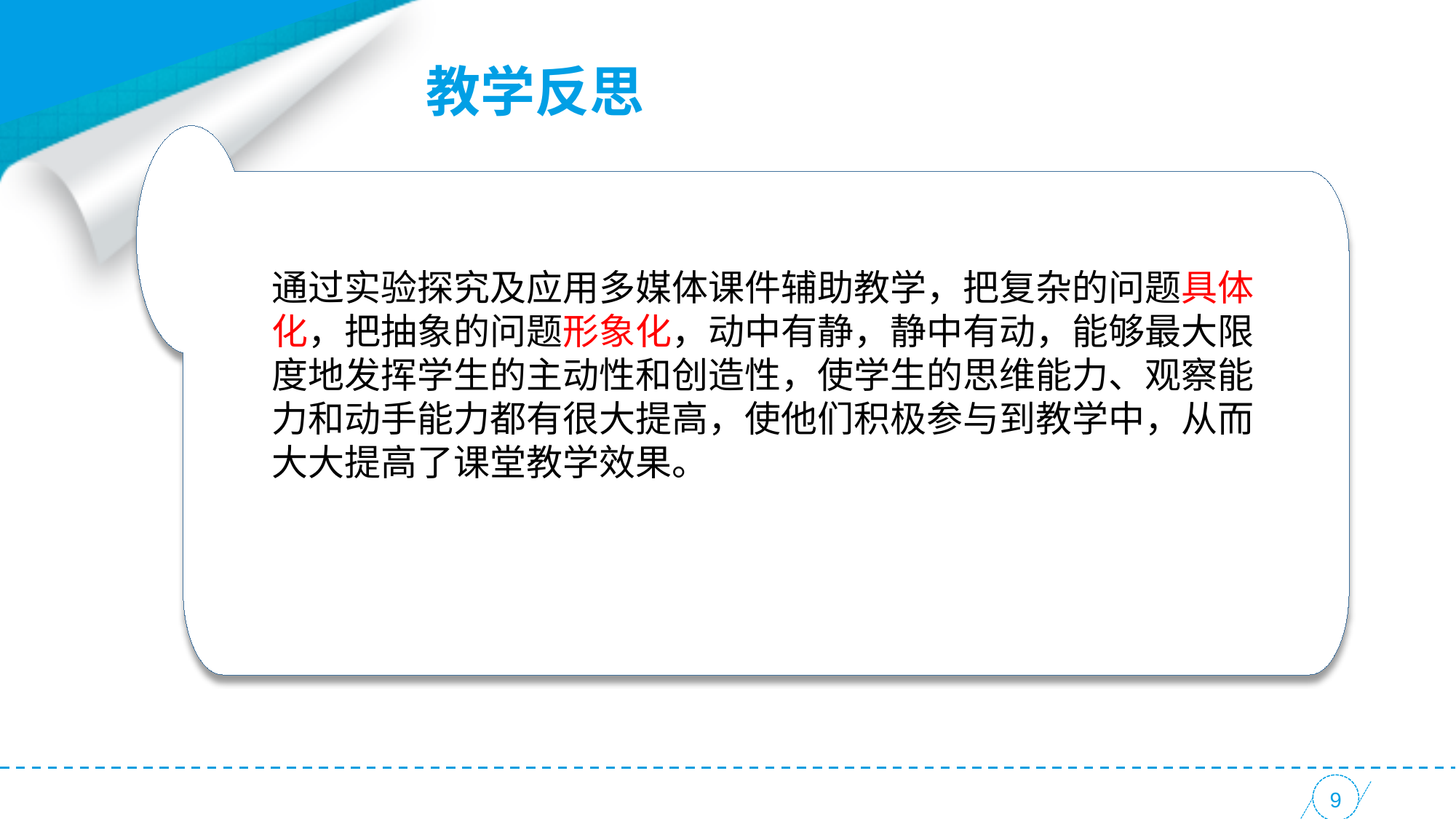

教学反思

通过实验探究及应用多媒体课件辅助教学，把复杂的问题具体化，把抽象的问题形象化，动中有静，静中有动，能够最大限度地发挥学生的主动性和创造性，使学生的思维能力、观察能力和动手能力都有很大提高，使他们积极参与到教学中，从而大大提高了课堂教学效果。

9